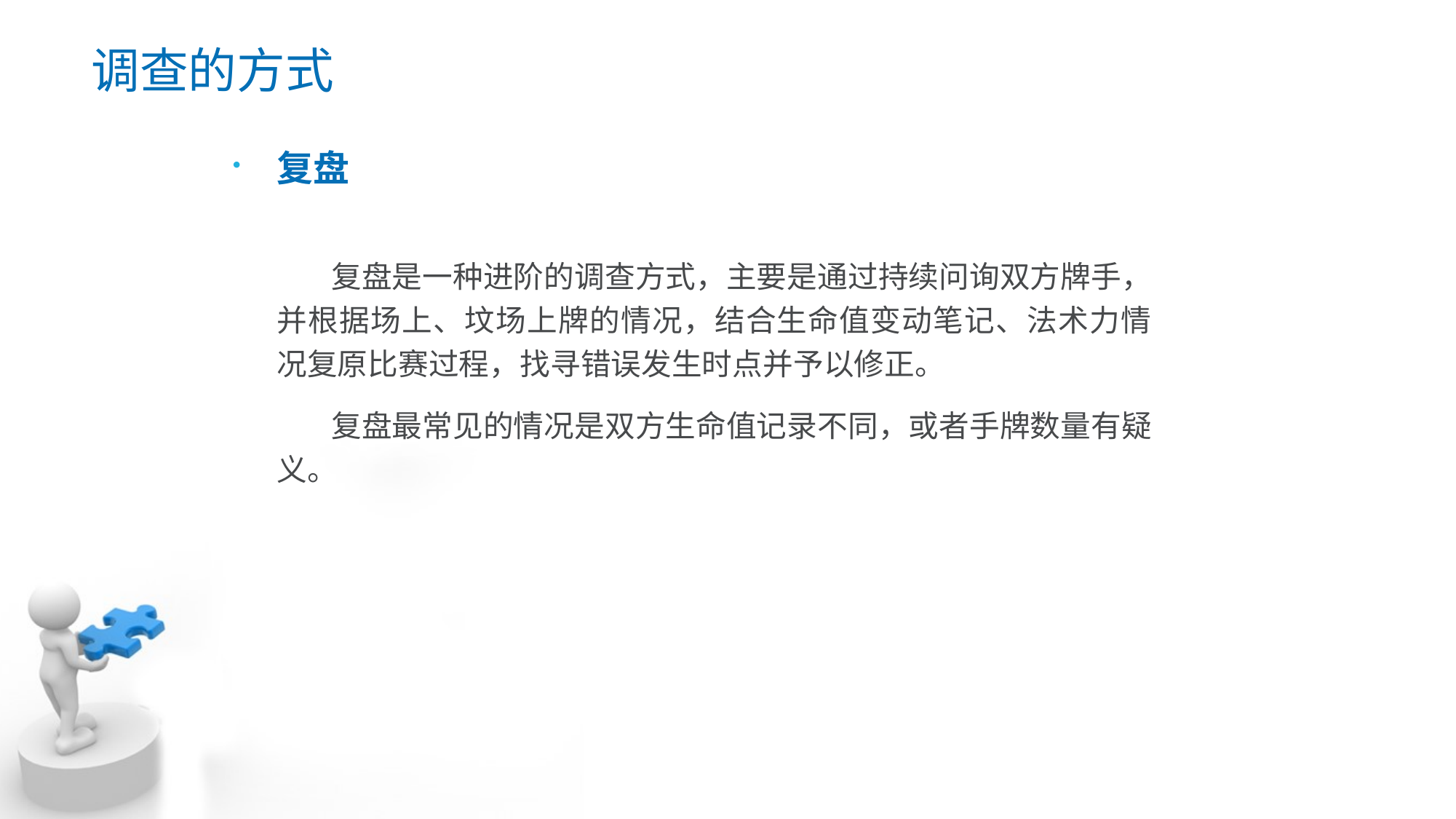

# 调查的方式
复盘

       复盘是一种进阶的调查方式，主要是通过持续问询双方牌手，并根据场上、坟场上牌的情况，结合生命值变动笔记、法术力情况复原比赛过程，找寻错误发生时点并予以修正。
       复盘最常见的情况是双方生命值记录不同，或者手牌数量有疑义。